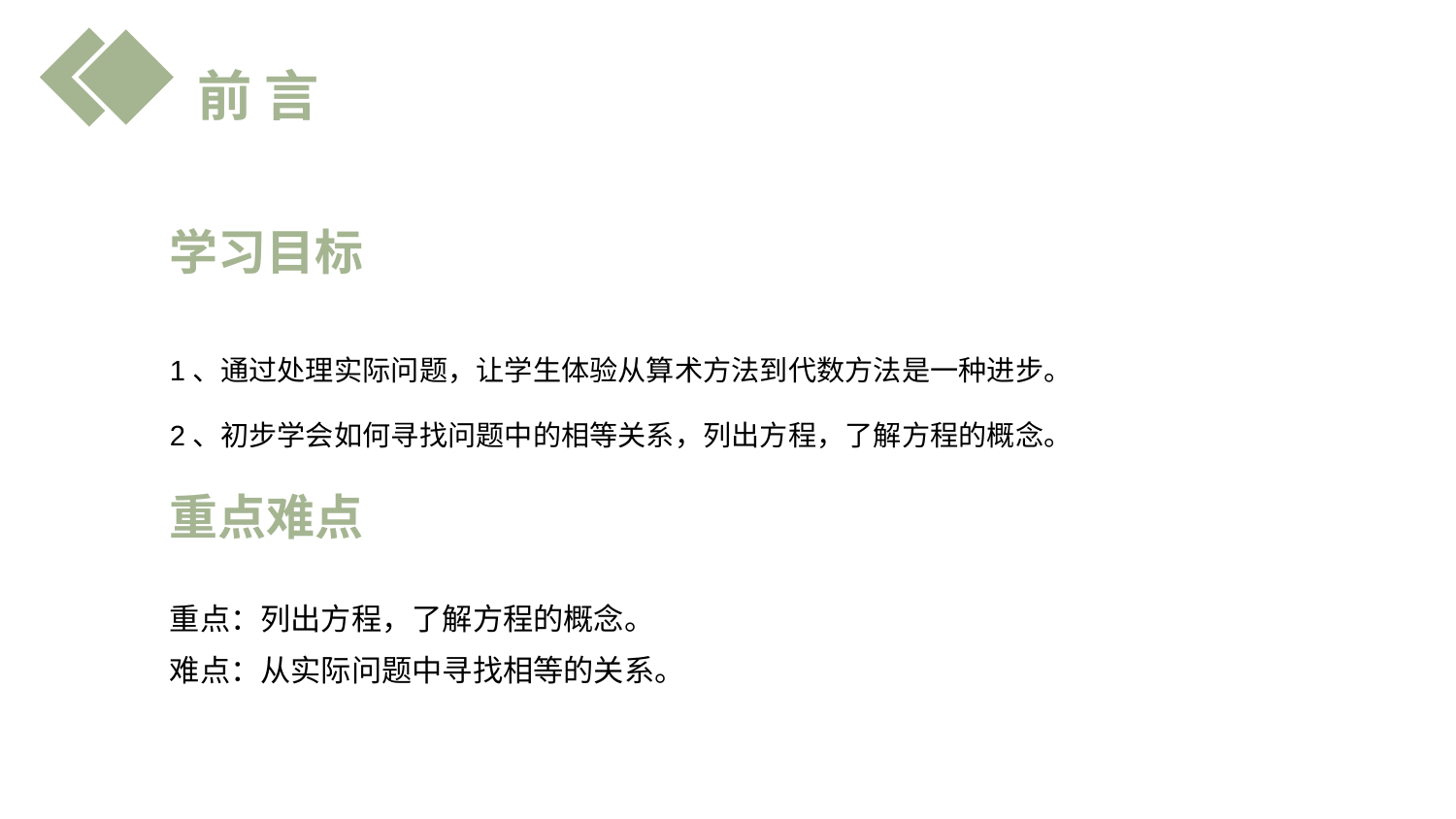

前 言
学习目标
1、通过处理实际问题，让学生体验从算术方法到代数方法是一种进步。
2、初步学会如何寻找问题中的相等关系，列出方程，了解方程的概念。
重点难点
重点：列出方程，了解方程的概念。
难点：从实际问题中寻找相等的关系。